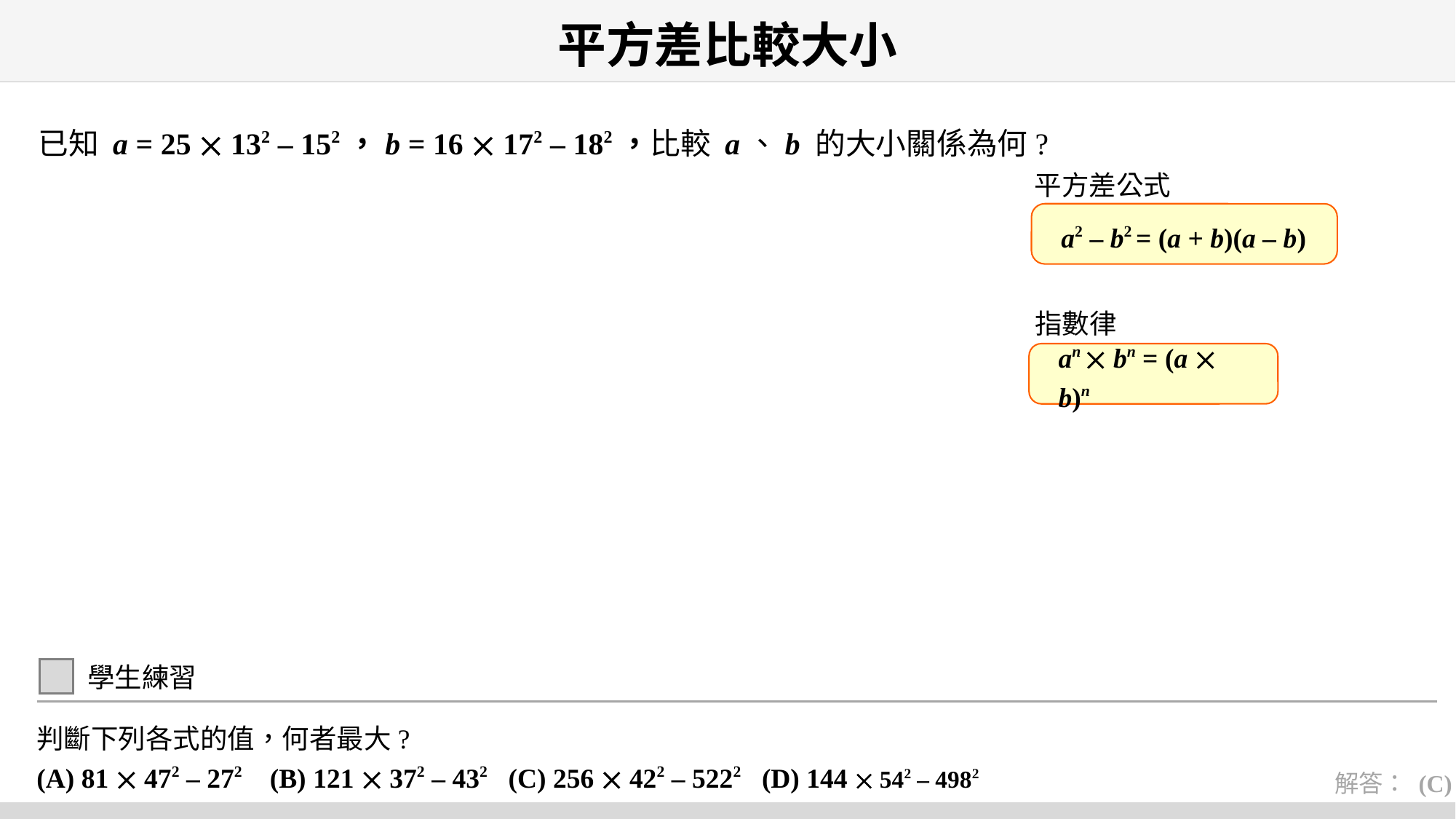

# 平方差比較大小
已知 a = 25 × 132 – 152，b = 16 × 172 – 182，比較 a、b 的大小關係為何?
平方差公式
a2 – b2 = (a + b)(a – b)
指數律
an × bn = (a × b)n
學生練習

判斷下列各式的值，何者最大?
(A) 81 × 472 – 272    (B) 121 × 372 – 432   (C) 256 × 422 – 5222   (D) 144 × 542 – 4982
解答： (C)